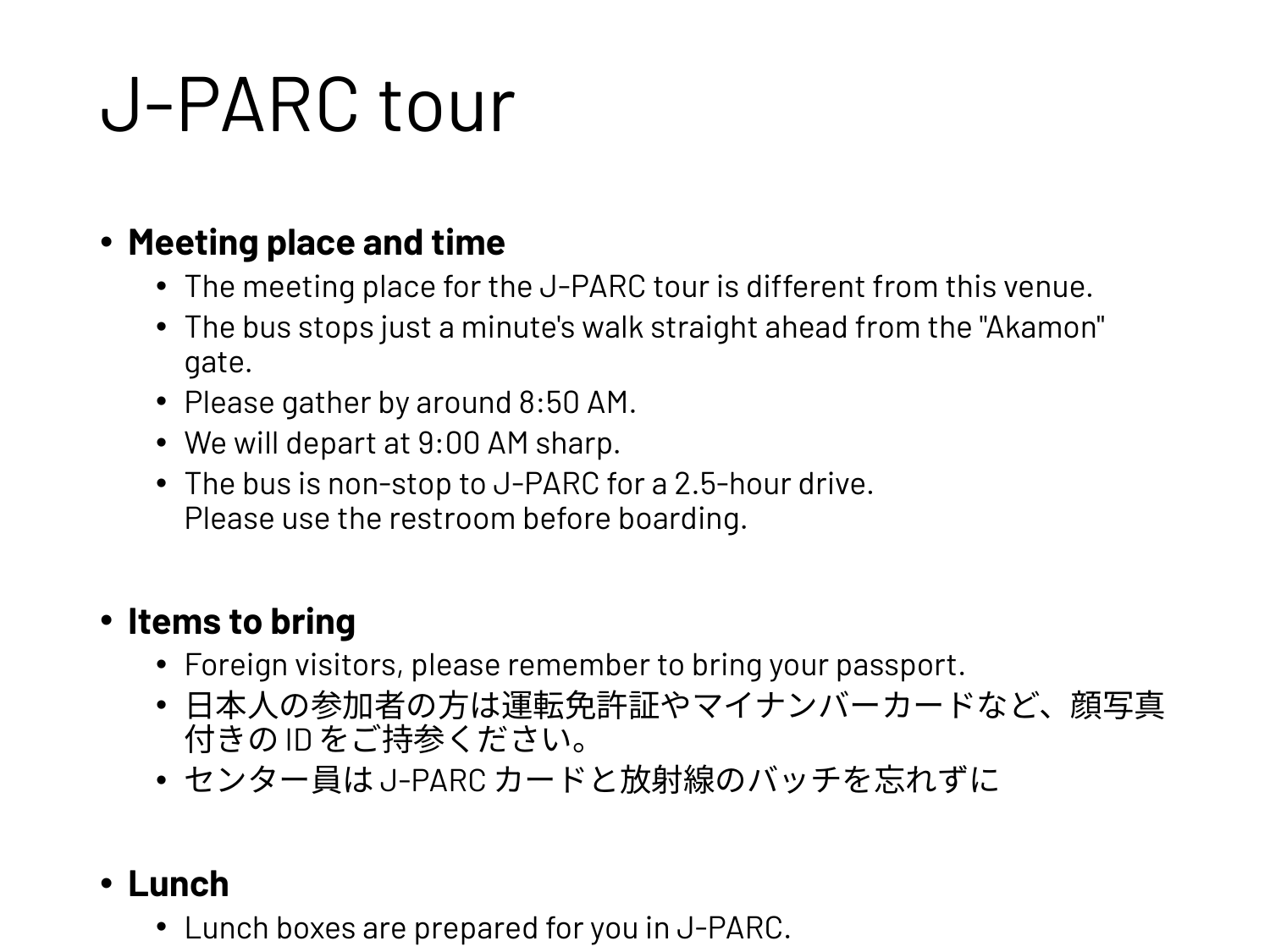

# J-PARC tour
Meeting place and time
The meeting place for the J-PARC tour is different from this venue.
The bus stops just a minute's walk straight ahead from the "Akamon" gate.
Please gather by around 8:50 AM.
We will depart at 9:00 AM sharp.
The bus is non-stop to J-PARC for a 2.5-hour drive.
Please use the restroom before boarding.

Items to bring
Foreign visitors, please remember to bring your passport.
日本人の参加者の方は運転免許証やマイナンバーカードなど、顔写真付きのIDをご持参ください。
センター員はJ-PARCカードと放射線のバッチを忘れずに

Lunch
Lunch boxes are prepared for you in J-PARC.